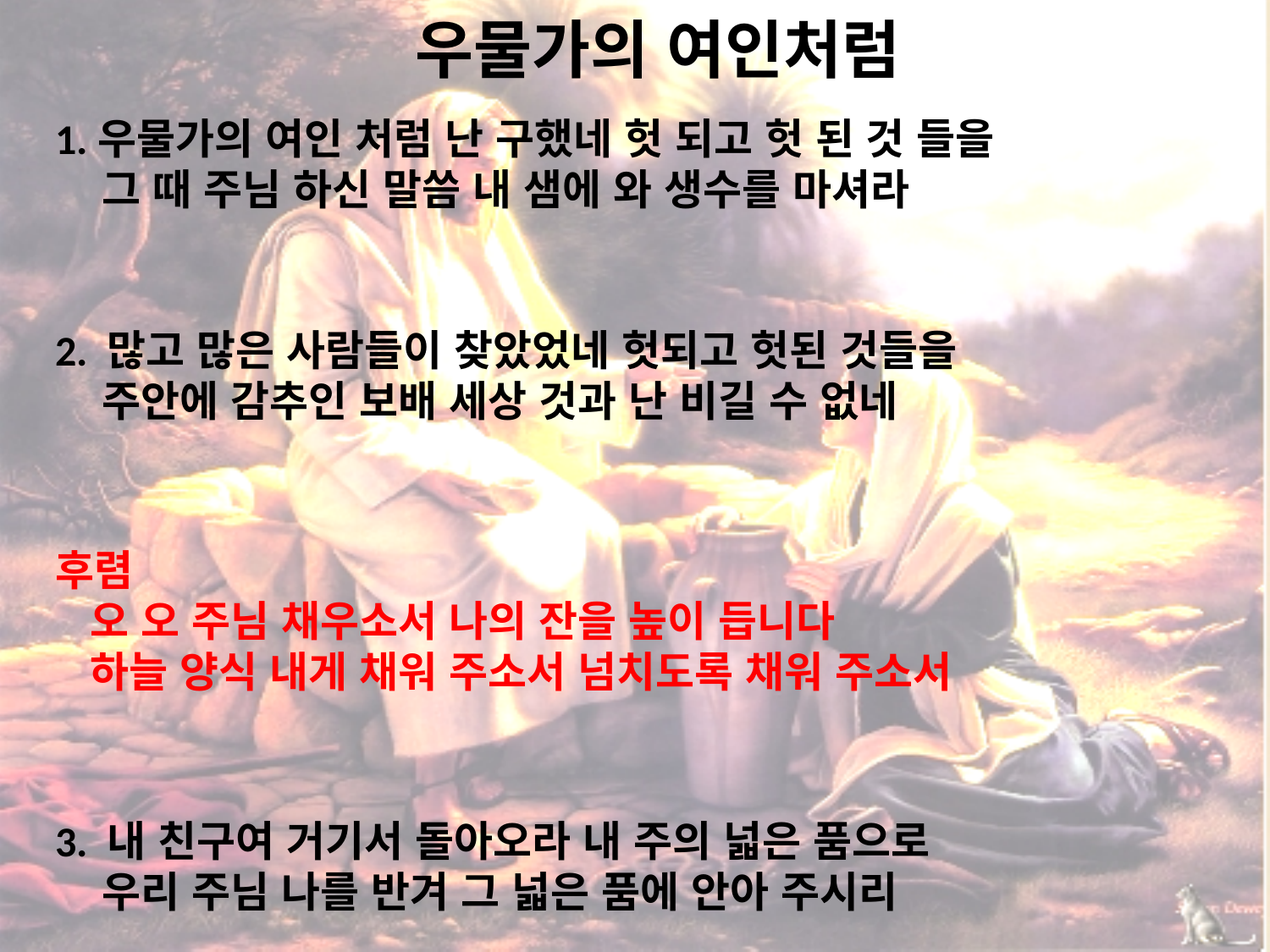

# 우물가의 여인처럼
1.우물가의 여인 처럼 난 구했네 헛 되고 헛 된 것 들을
    그 때 주님 하신 말씀 내 샘에 와 생수를 마셔라
2. 많고 많은 사람들이 찾았었네 헛되고 헛된 것들을
    주안에 감추인 보배 세상 것과 난 비길 수 없네

후렴
   오 오 주님 채우소서 나의 잔을 높이 듭니다
   하늘 양식 내게 채워 주소서 넘치도록 채워 주소서

3. 내 친구여 거기서 돌아오라 내 주의 넓은 품으로
    우리 주님 나를 반겨 그 넓은 품에 안아 주시리